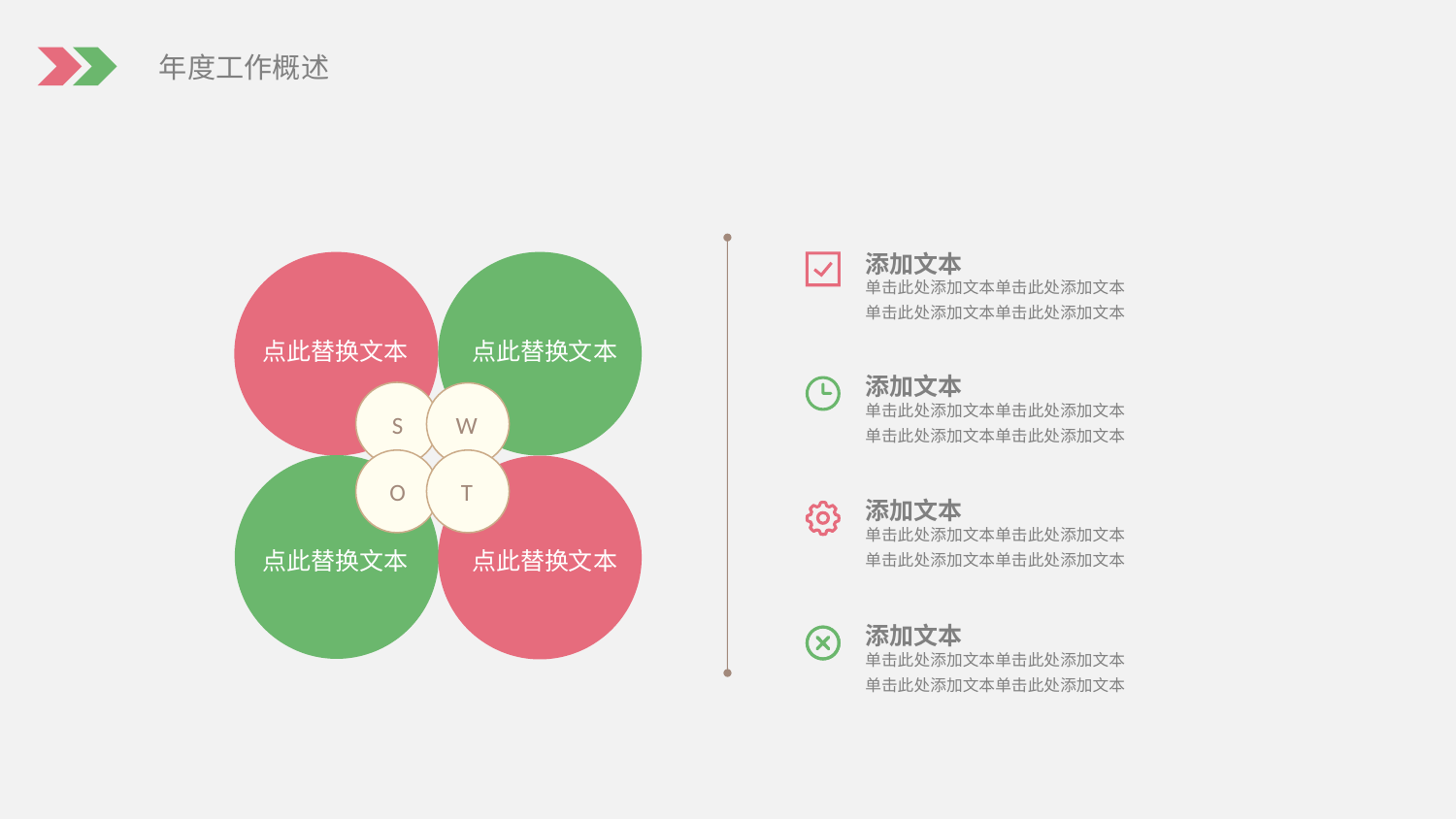

添加文本
单击此处添加文本单击此处添加文本
单击此处添加文本单击此处添加文本

点此替换文本
点此替换文本
添加文本
单击此处添加文本单击此处添加文本
单击此处添加文本单击此处添加文本

S
W

O
T
添加文本
单击此处添加文本单击此处添加文本
单击此处添加文本单击此处添加文本

点此替换文本
点此替换文本
添加文本
单击此处添加文本单击此处添加文本
单击此处添加文本单击此处添加文本